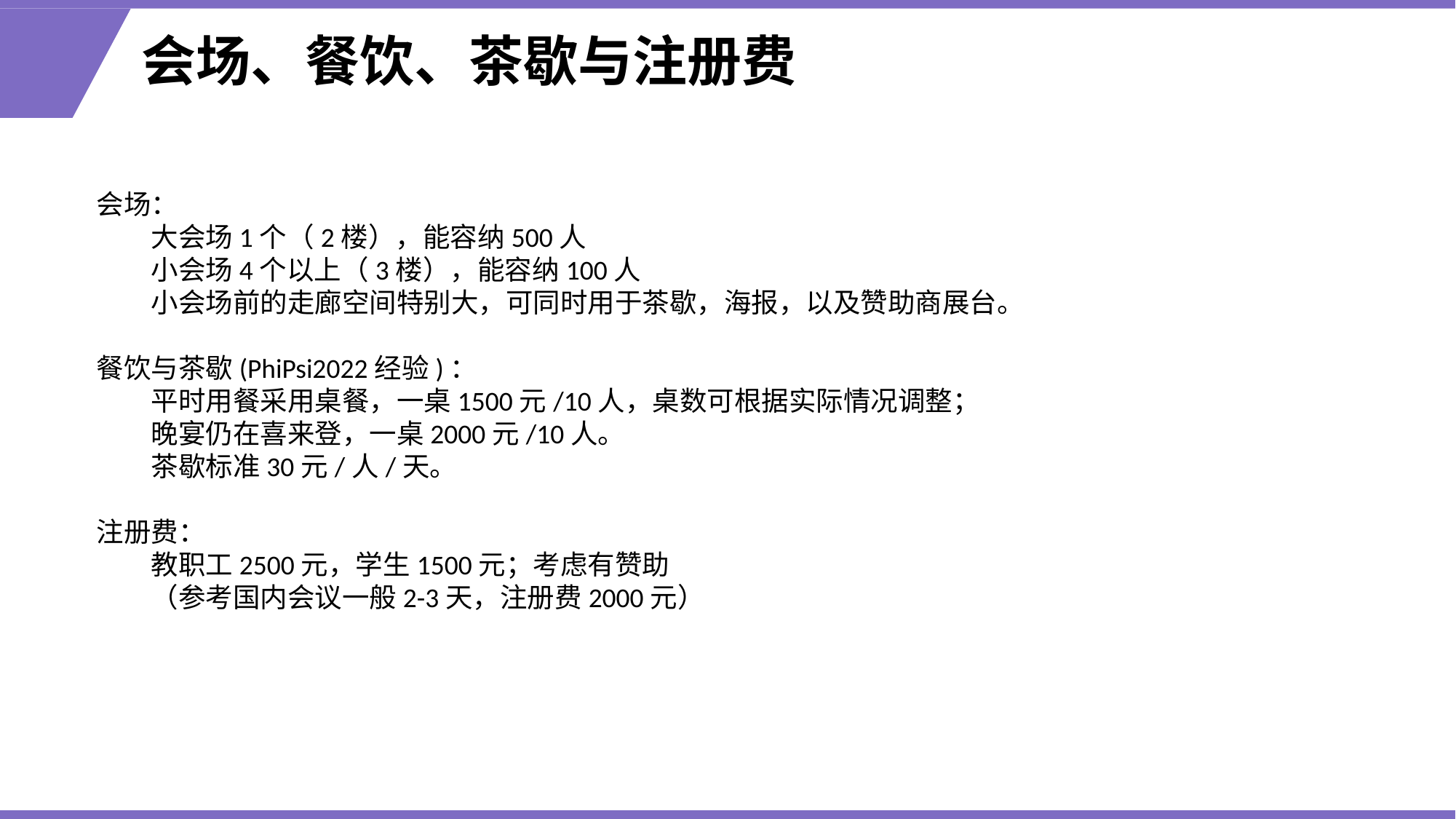

# 会场、餐饮、茶歇与注册费
会场：
大会场1个（2楼），能容纳500人
小会场4个以上（3楼），能容纳100人
小会场前的走廊空间特别大，可同时用于茶歇，海报，以及赞助商展台。

餐饮与茶歇(PhiPsi2022经验)：
平时用餐采用桌餐，一桌1500元/10人，桌数可根据实际情况调整；
晚宴仍在喜来登，一桌2000元/10人。
茶歇标准30元/人/天。

注册费：
教职工2500元，学生1500元；考虑有赞助
（参考国内会议一般2-3天，注册费2000元）